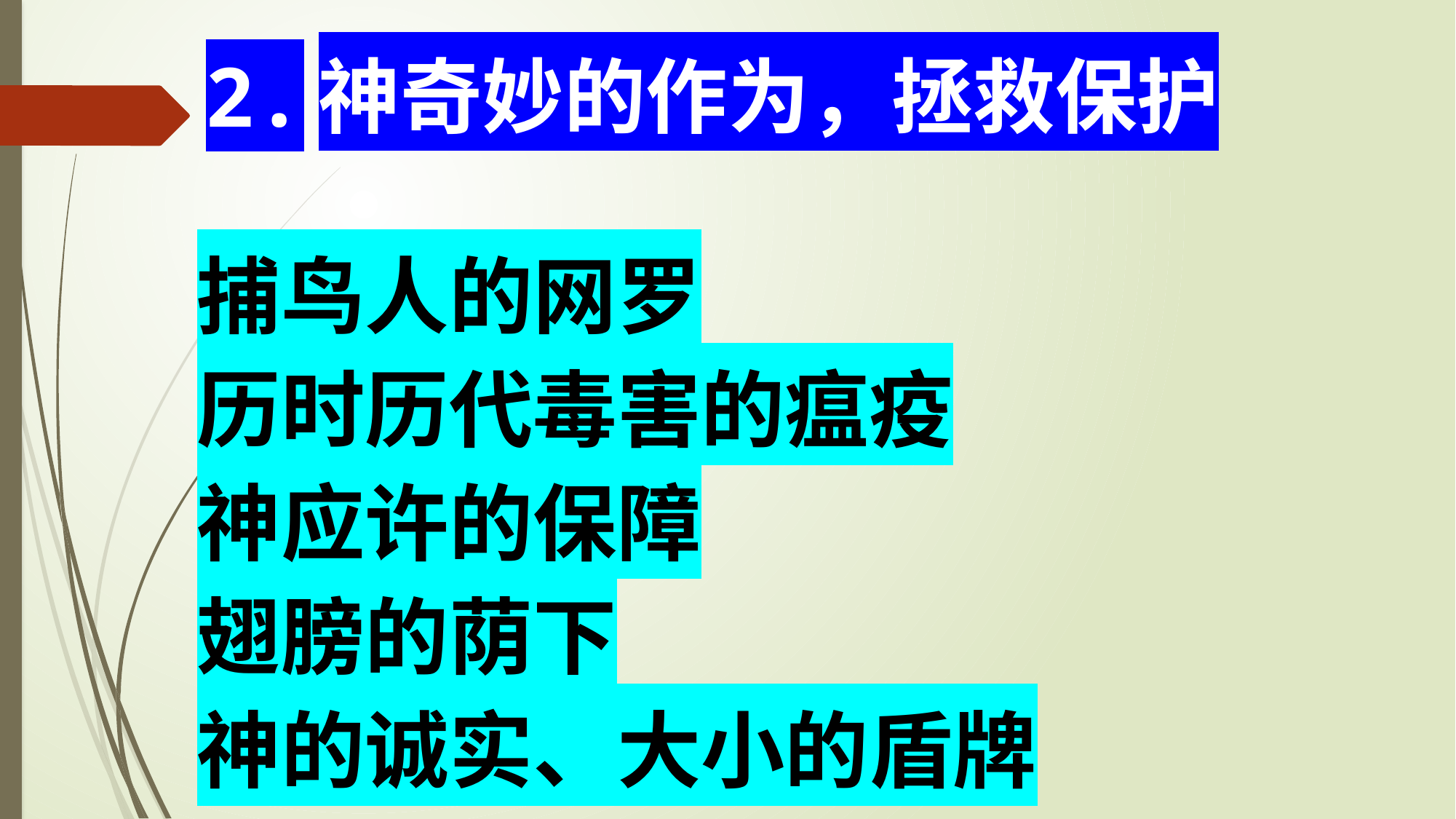

# 2.神奇妙的作为，拯救保护
捕鸟人的网罗
历时历代毒害的瘟疫
神应许的保障
翅膀的荫下
神的诚实、大小的盾牌